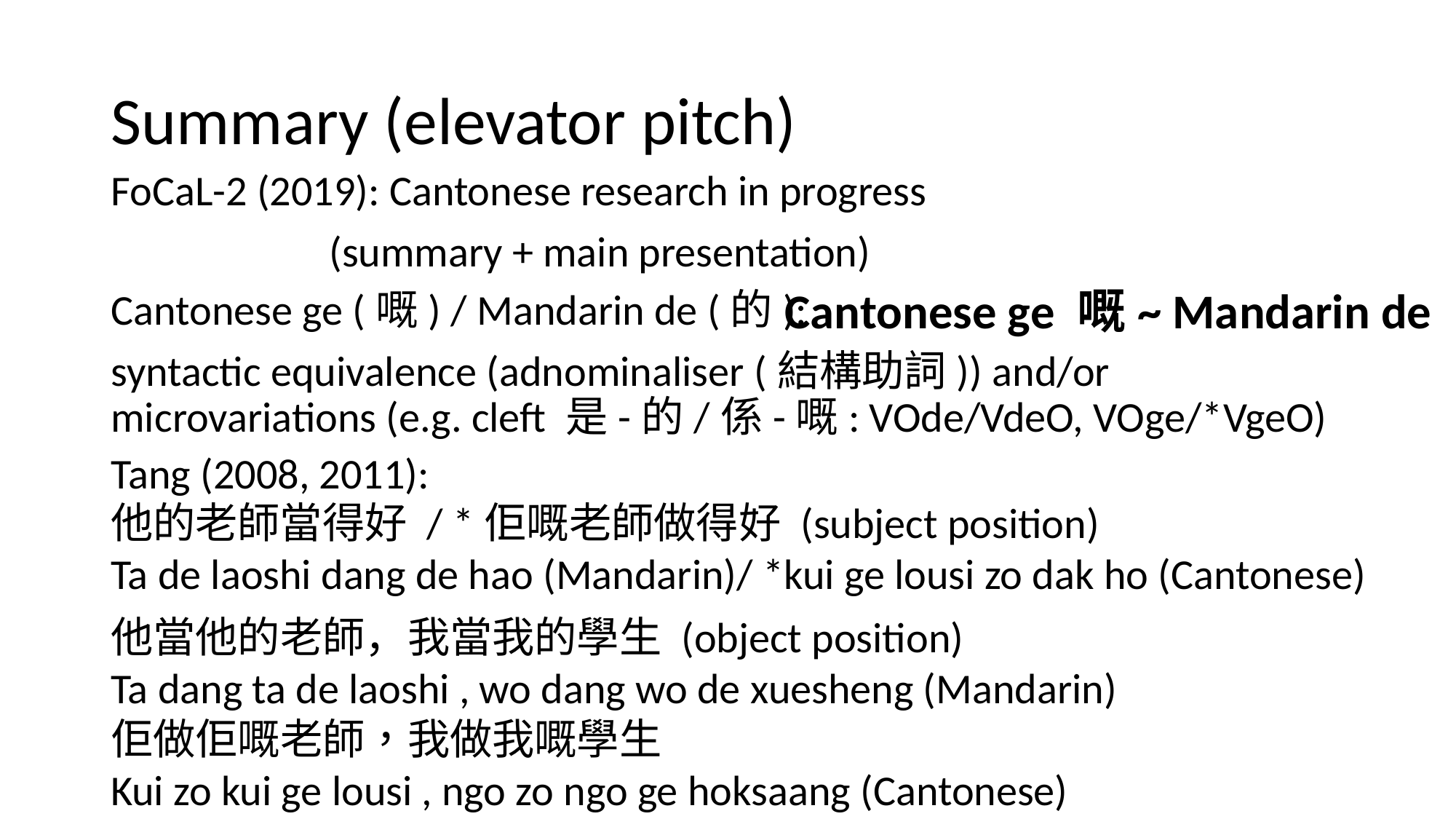

# Summary (elevator pitch)
FoCaL-2 (2019): Cantonese research in progress
		(summary + main presentation)
Cantonese ge 嘅~ Mandarin de 的
Cantonese ge (嘅) / Mandarin de (的):
syntactic equivalence (adnominaliser (結構助詞)) and/or microvariations (e.g. cleft 是-的/係-嘅: VOde/VdeO, VOge/*VgeO)
Tang (2008, 2011):
他的老師當得好 / *佢嘅老師做得好 (subject position)
Ta de laoshi dang de hao (Mandarin)/ *kui ge lousi zo dak ho (Cantonese)
他當他的老師，我當我的學生 (object position)
Ta dang ta de laoshi , wo dang wo de xuesheng (Mandarin)
佢做佢嘅老師，我做我嘅學生
Kui zo kui ge lousi , ngo zo ngo ge hoksaang (Cantonese)